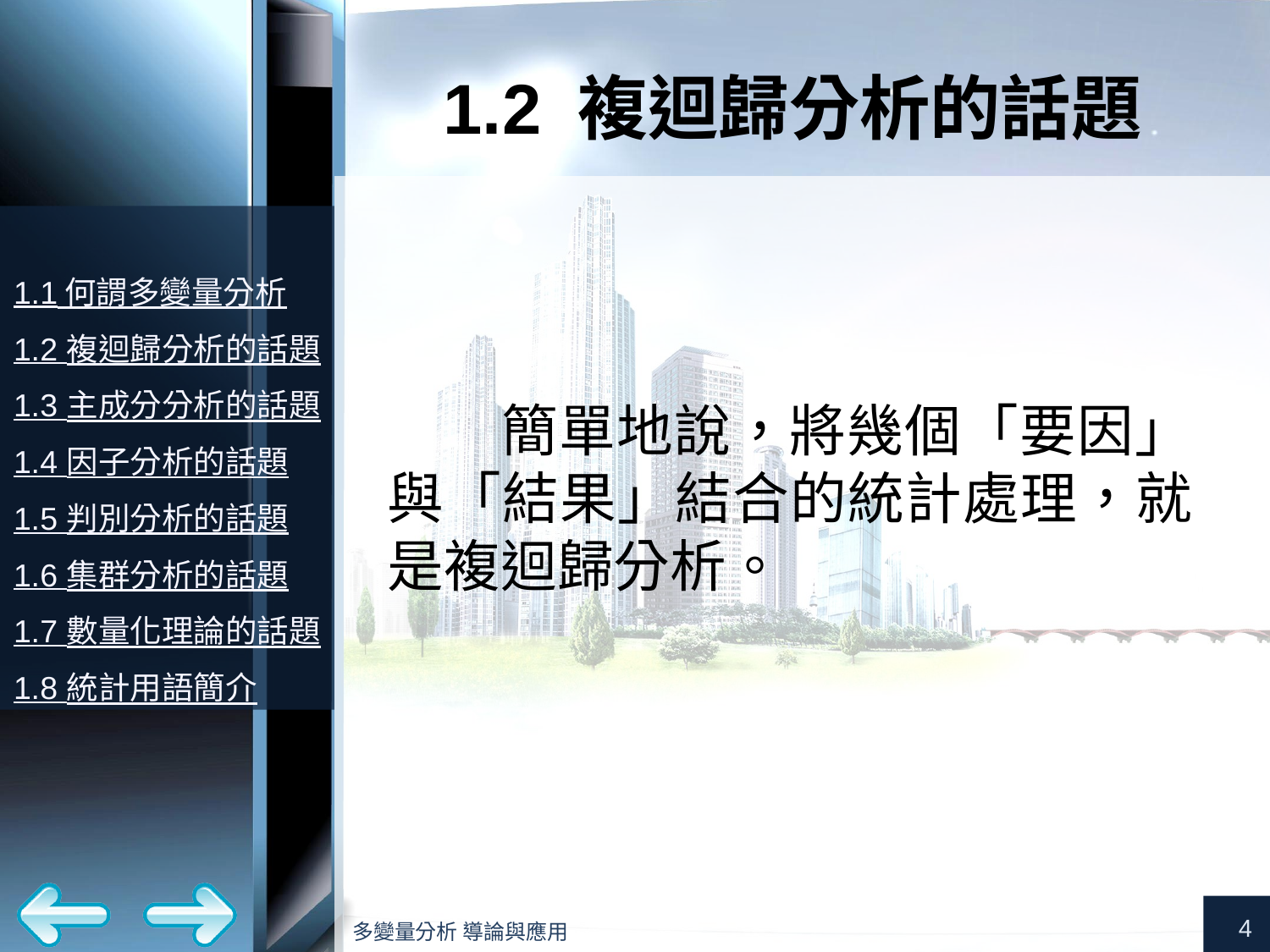

# 1.2 複迴歸分析的話題
簡單地說，將幾個「要因」與「結果」結合的統計處理，就是複迴歸分析。

4
多變量分析 導論與應用